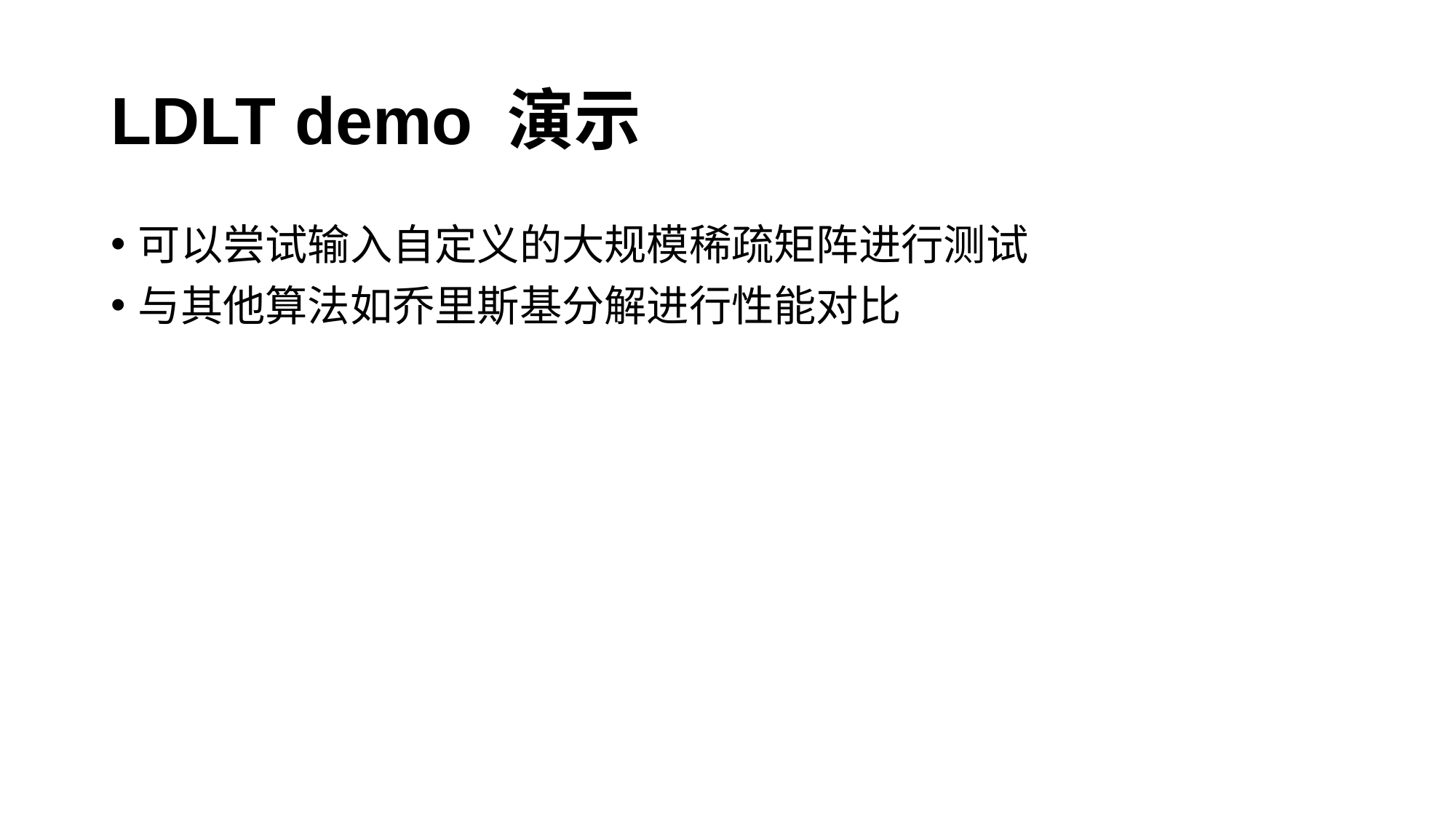

# LDLT demo 演示
可以尝试输入自定义的大规模稀疏矩阵进行测试
与其他算法如乔里斯基分解进行性能对比